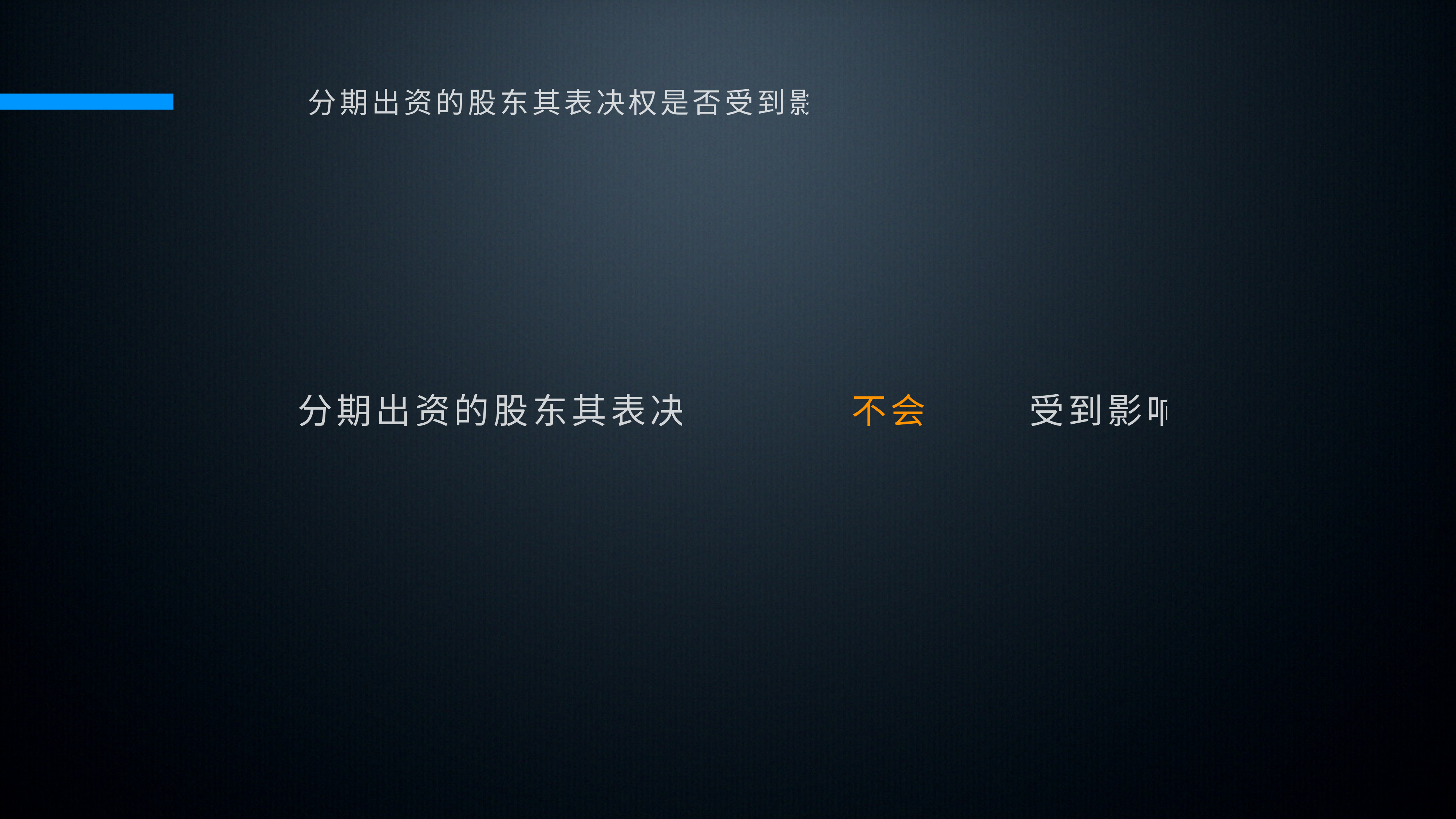

分期出资的股东其表决权是否受到影响？

分期出资的股东其表决权
不会
受到影响